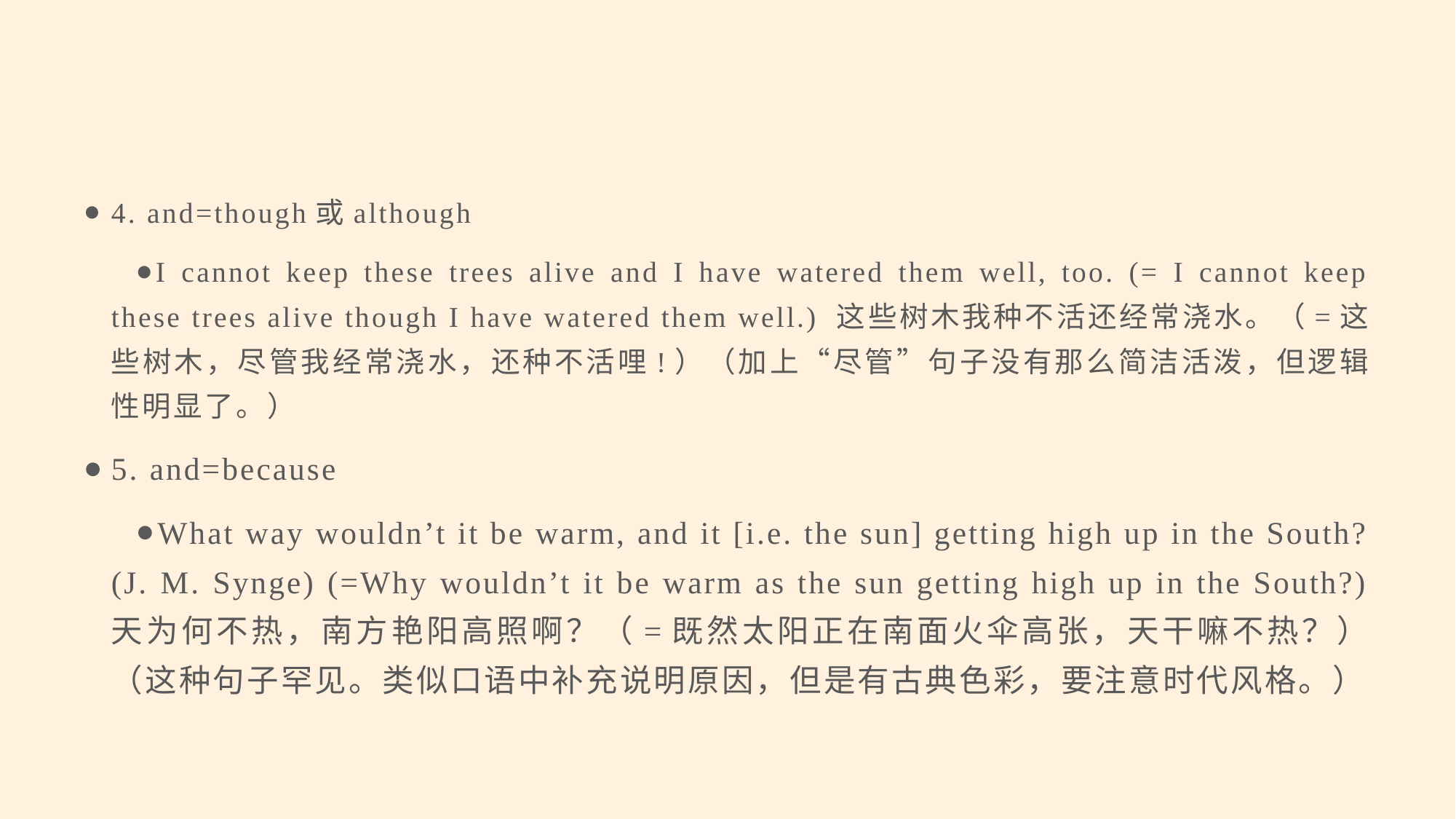

#
4. and=though或although
I cannot keep these trees alive and I have watered them well, too. (= I cannot keep these trees alive though I have watered them well.) 这些树木我种不活还经常浇水。（=这些树木，尽管我经常浇水，还种不活哩!）（加上“尽管”句子没有那么简洁活泼，但逻辑性明显了。）
5. and=because
What way wouldn’t it be warm, and it [i.e. the sun] getting high up in the South? (J. M. Synge) (=Why wouldn’t it be warm as the sun getting high up in the South?) 天为何不热，南方艳阳高照啊？（=既然太阳正在南面火伞高张，天干嘛不热？）（这种句子罕见。类似口语中补充说明原因，但是有古典色彩，要注意时代风格。）